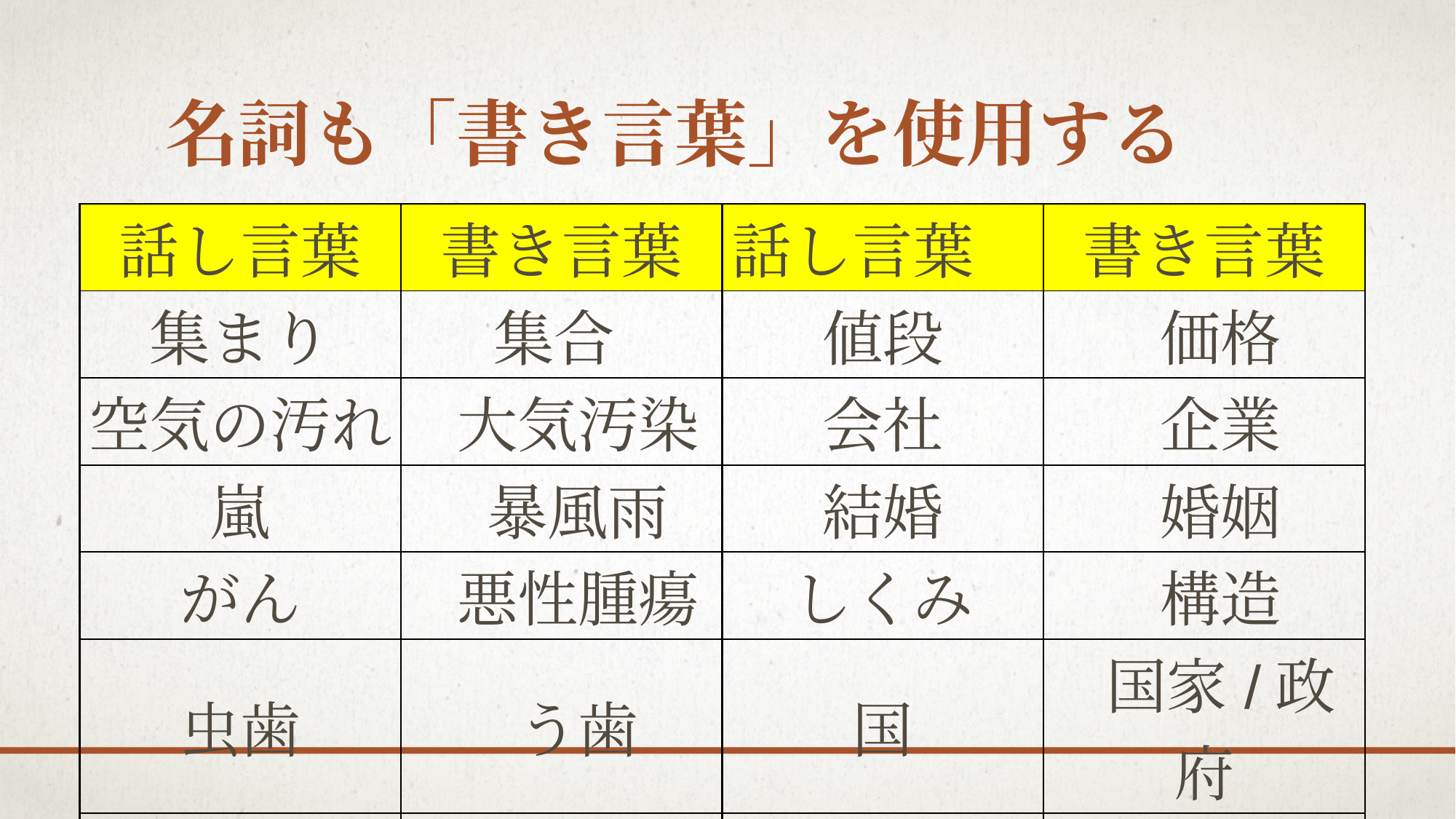

# 名詞も「書き言葉」を使用する
| 話し言葉 | 書き言葉 | 話し言葉 | 書き言葉 |
| --- | --- | --- | --- |
| 集まり | 集合 | 値段 | 価格 |
| 空気の汚れ | 大気汚染 | 会社 | 企業 |
| 嵐 | 暴風雨 | 結婚 | 婚姻 |
| がん | 悪性腫瘍 | しくみ | 構造 |
| 虫歯 | う歯 | 国 | 国家/政府 |
| 食べ物 | 食物/食品 | 真似 | 模倣 |